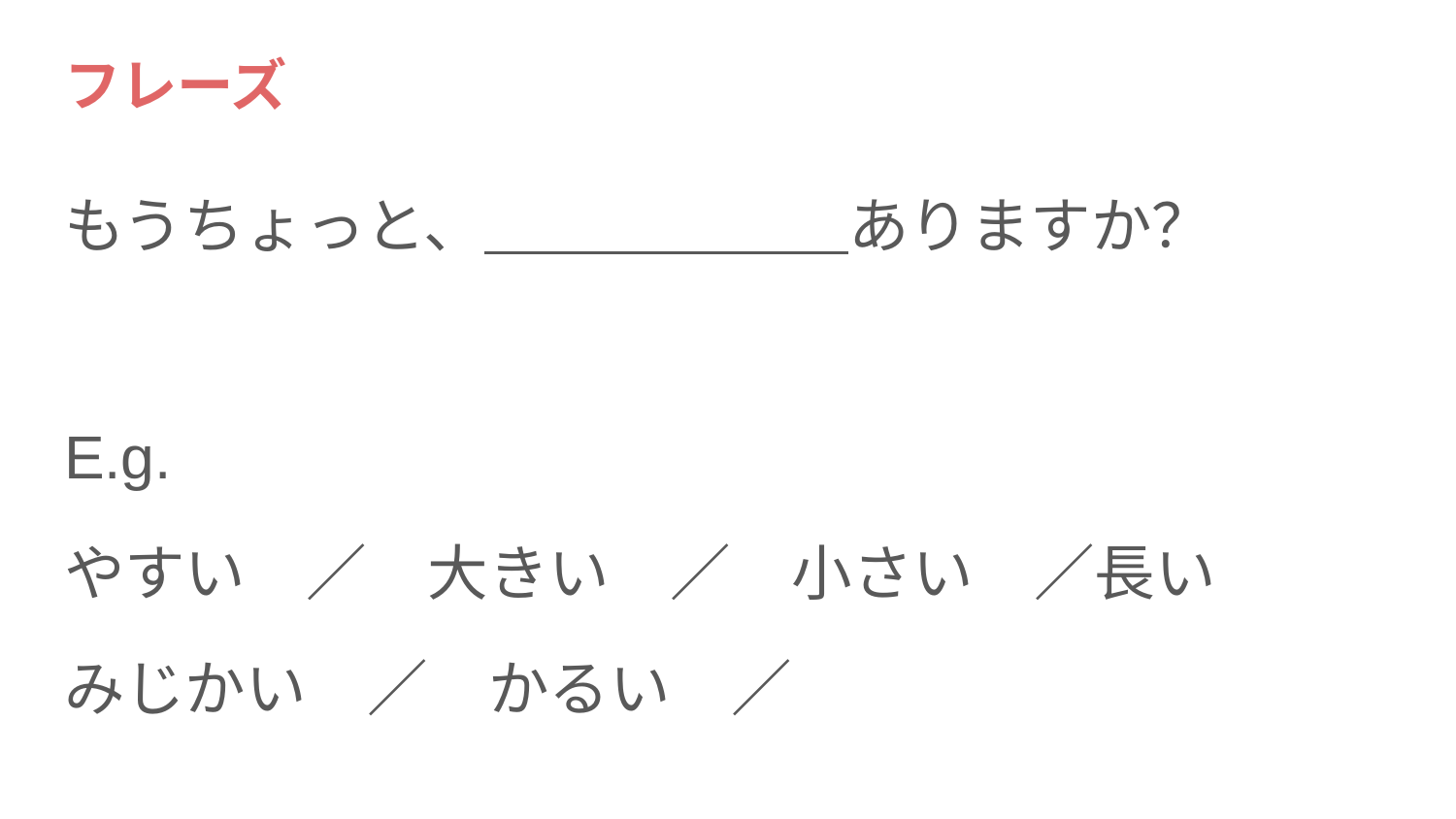

# フレーズ
もうちょっと、　　　　　　ありますか？

E.g.
やすい　／　大きい　／　小さい　／長い
みじかい　／　かるい　／